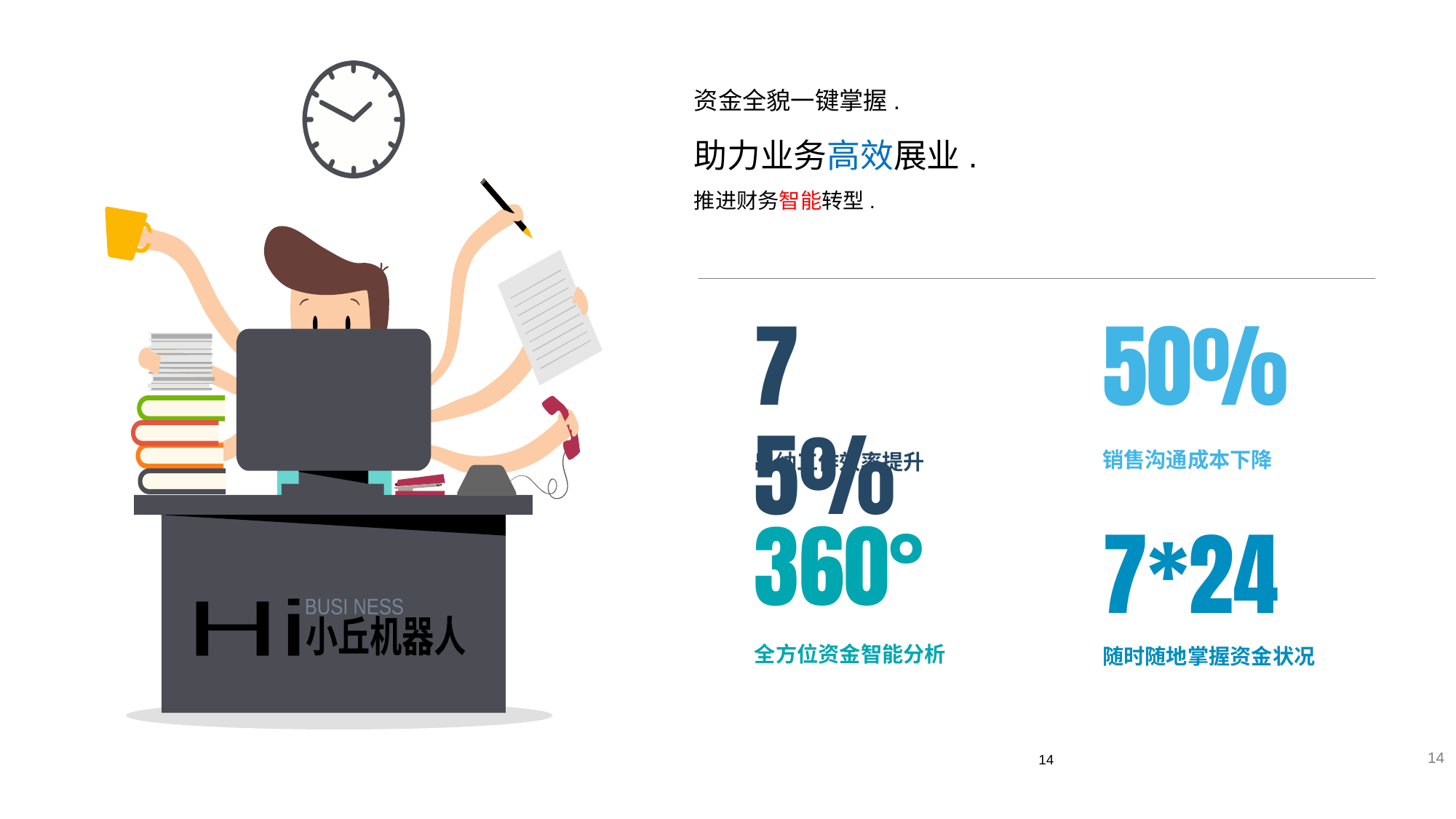

Hi
BUSI NESS
小丘机器人
资金全貌一键掌握.
助力业务高效展业.
推进财务智能转型.
7 5%
出纳工作效率提升
50%
销售沟通成本下降
360°
全方位资金智能分析
7*24
随时随地掌握资金状况
14
14